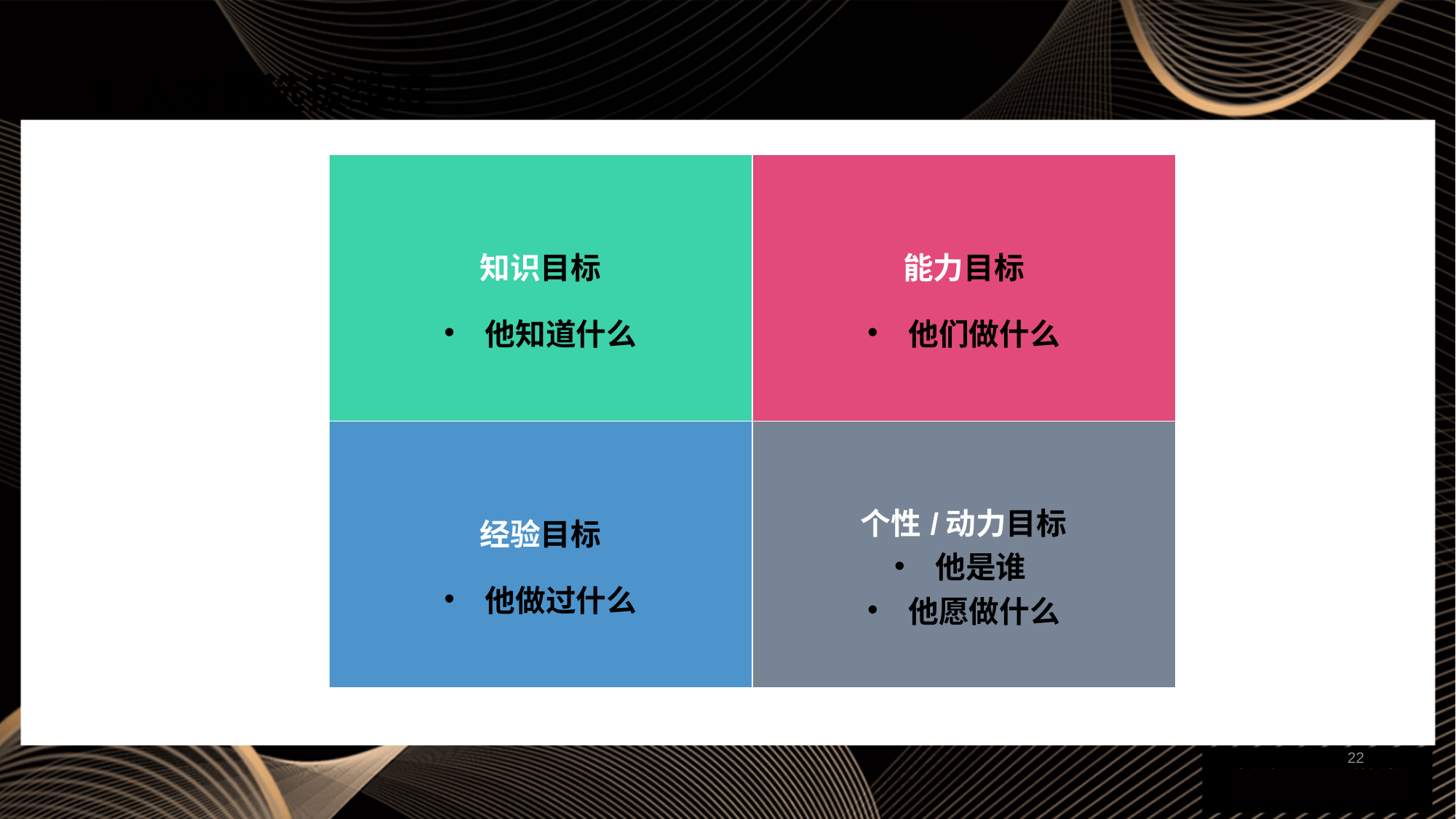

# 9.人才的选拔维度
| 知识目标 他知道什么 | 能力目标 他们做什么 |
| --- | --- |
| 经验目标 他做过什么 | 个性/动力目标 他是谁 他愿做什么 |
22